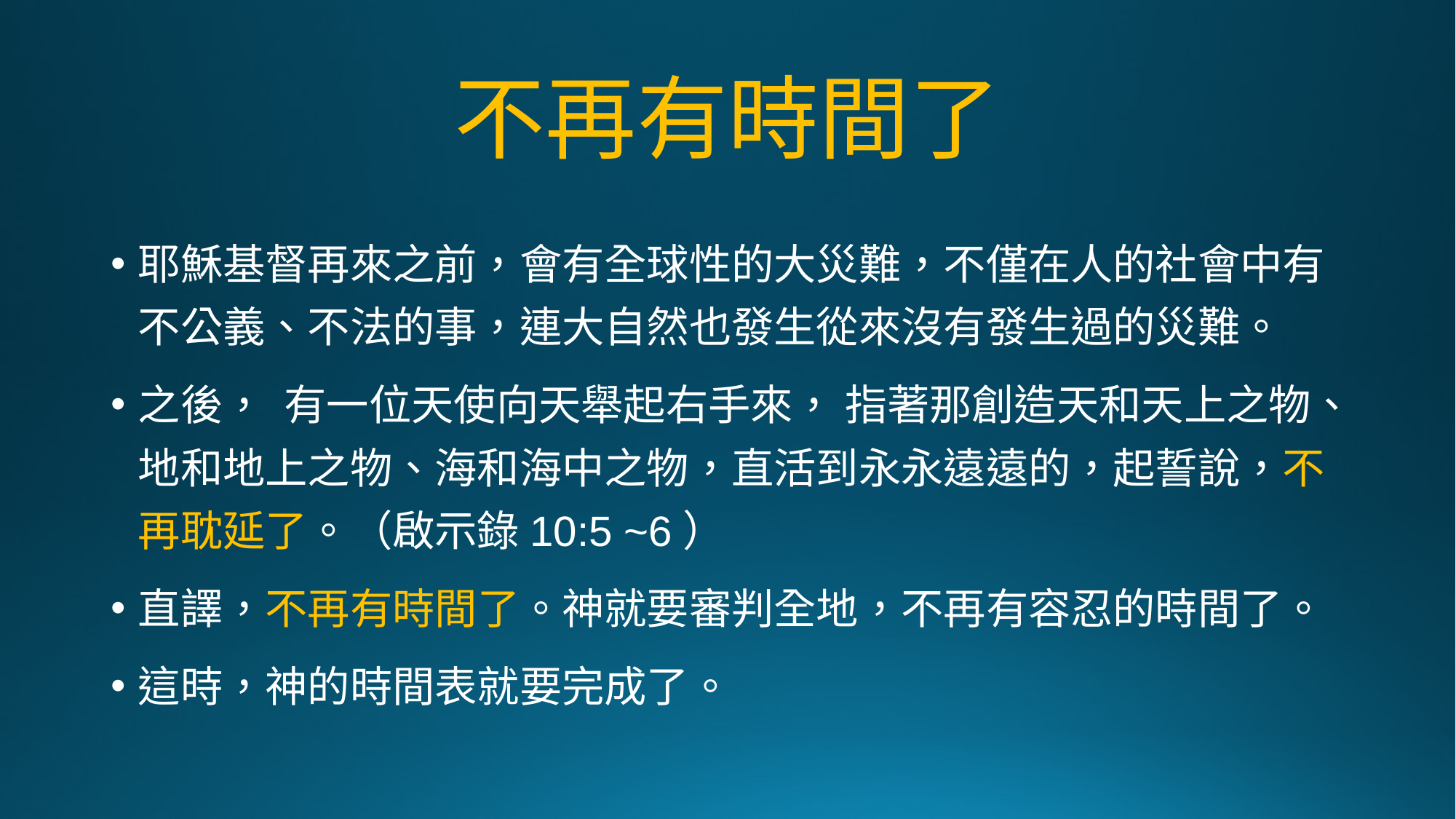

# 不再有時間了
耶穌基督再來之前，會有全球性的大災難，不僅在人的社會中有不公義、不法的事，連大自然也發生從來沒有發生過的災難。
之後，  有一位天使向天舉起右手來， 指著那創造天和天上之物、地和地上之物、海和海中之物，直活到永永遠遠的，起誓說，不再耽延了。（啟示錄10:5 ~6）
直譯，不再有時間了。神就要審判全地，不再有容忍的時間了。
這時，神的時間表就要完成了。